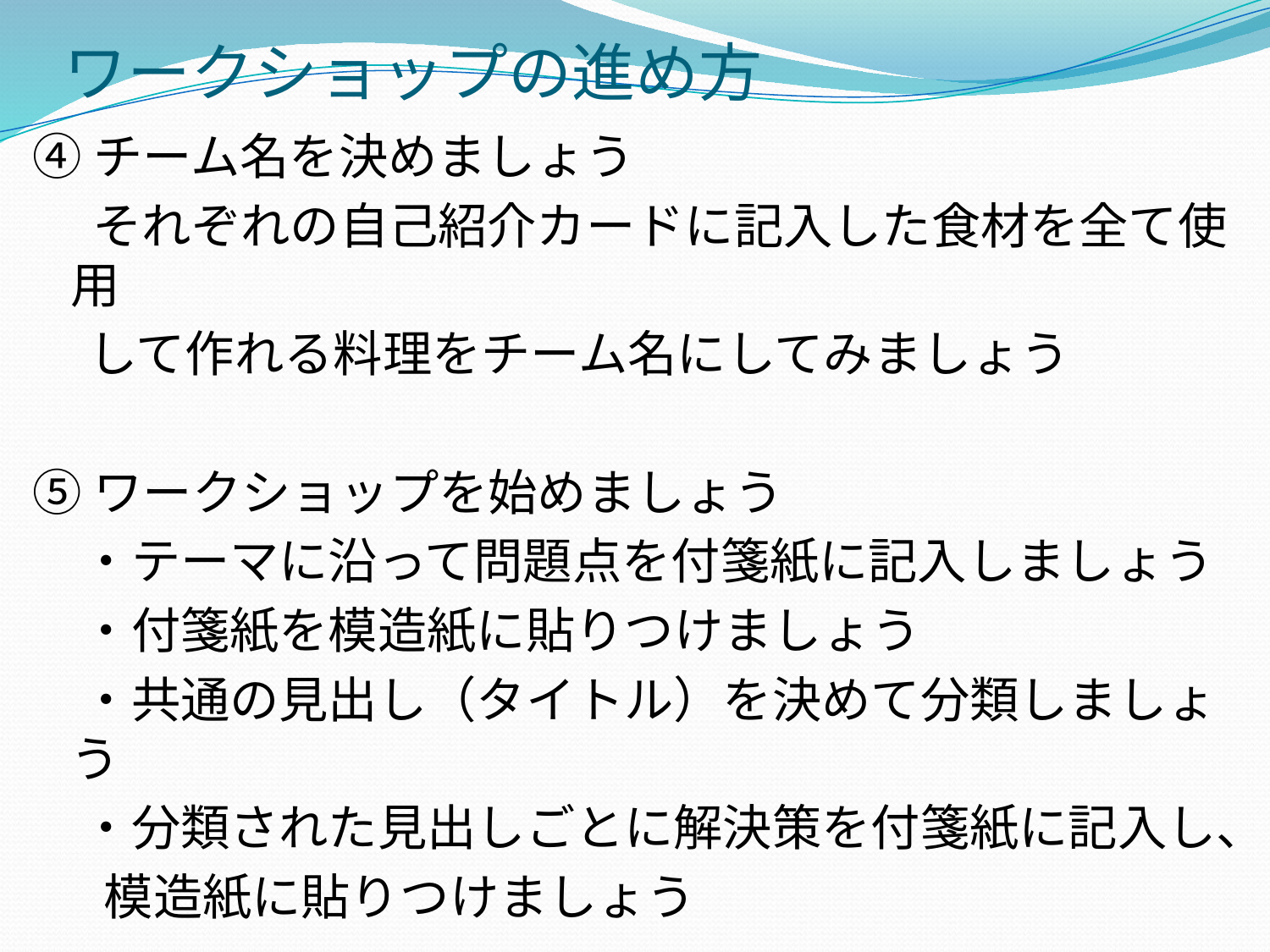

# ワークショップの進め方
④チーム名を決めましょう
　 それぞれの自己紹介カードに記入した食材を全て使用
    して作れる料理をチーム名にしてみましょう

⑤ワークショップを始めましょう
　・テーマに沿って問題点を付箋紙に記入しましょう
　・付箋紙を模造紙に貼りつけましょう
　・共通の見出し（タイトル）を決めて分類しましょう
　・分類された見出しごとに解決策を付箋紙に記入し、
　  模造紙に貼りつけましょう